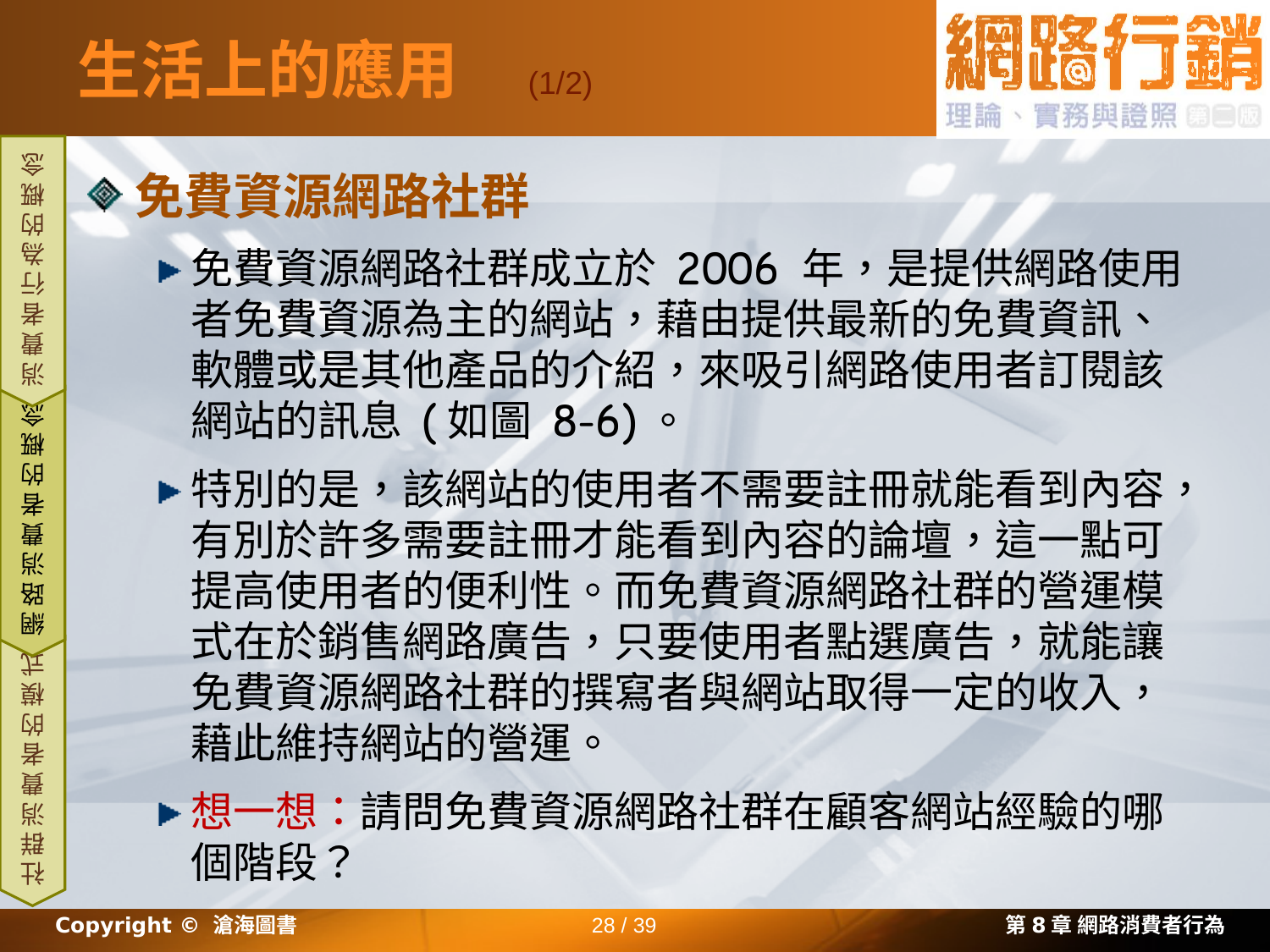

# 生活上的應用
(1/2)
免費資源網路社群
免費資源網路社群成立於 2006 年，是提供網路使用者免費資源為主的網站，藉由提供最新的免費資訊、軟體或是其他產品的介紹，來吸引網路使用者訂閱該網站的訊息 (如圖 8-6)。
特別的是，該網站的使用者不需要註冊就能看到內容，有別於許多需要註冊才能看到內容的論壇，這一點可提高使用者的便利性。而免費資源網路社群的營運模式在於銷售網路廣告，只要使用者點選廣告，就能讓免費資源網路社群的撰寫者與網站取得一定的收入，藉此維持網站的營運。
想一想：請問免費資源網路社群在顧客網站經驗的哪個階段？
消費者行為的概念
網路消費者的概念
社群消費者的模式
Copyright © 滄海圖書
28 / 39
第8章 網路消費者行為